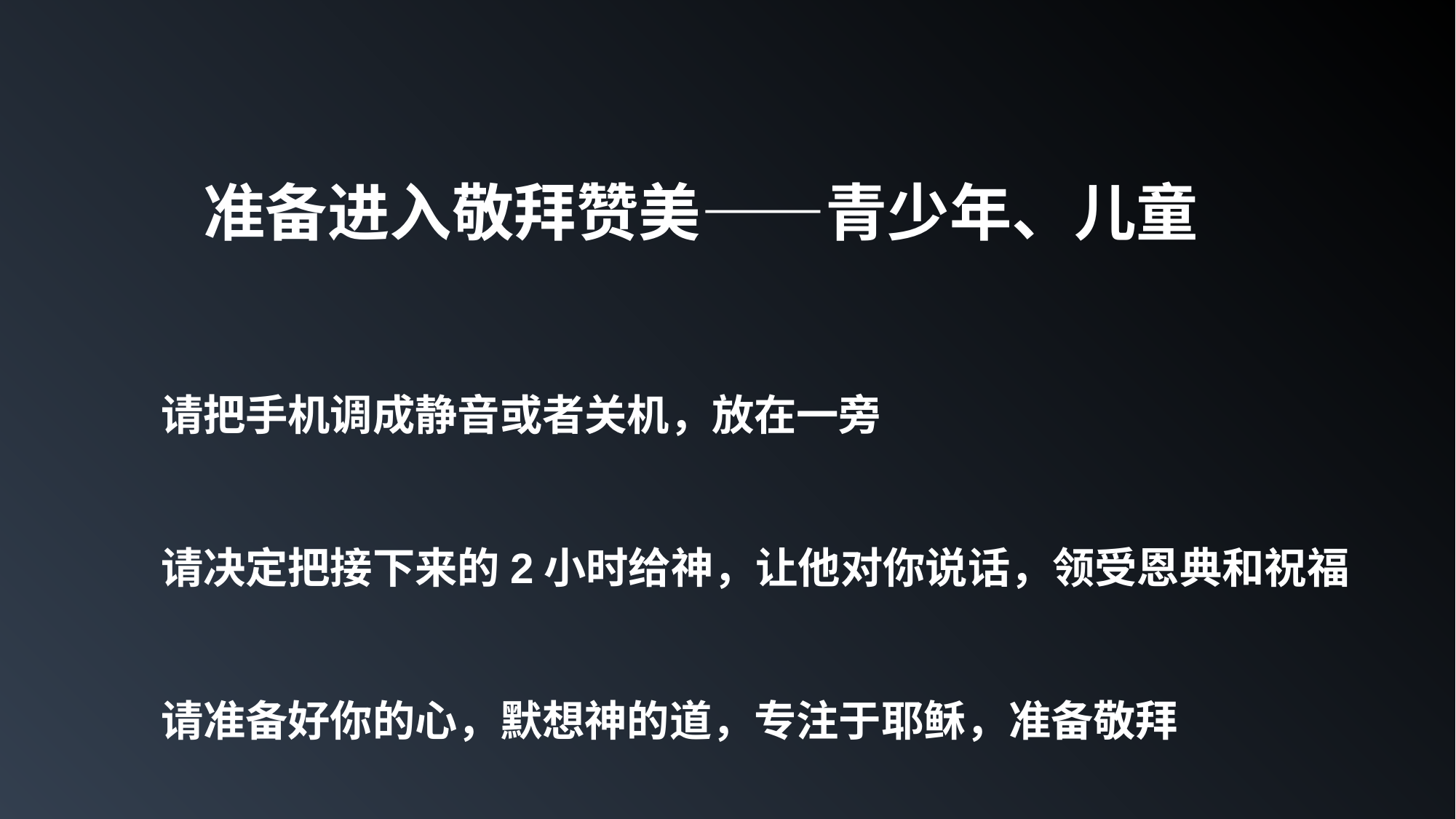

准备进入敬拜赞美——青少年、儿童
请把手机调成静音或者关机，放在一旁

请决定把接下来的2小时给神，让他对你说话，领受恩典和祝福

请准备好你的心，默想神的道，专注于耶稣，准备敬拜